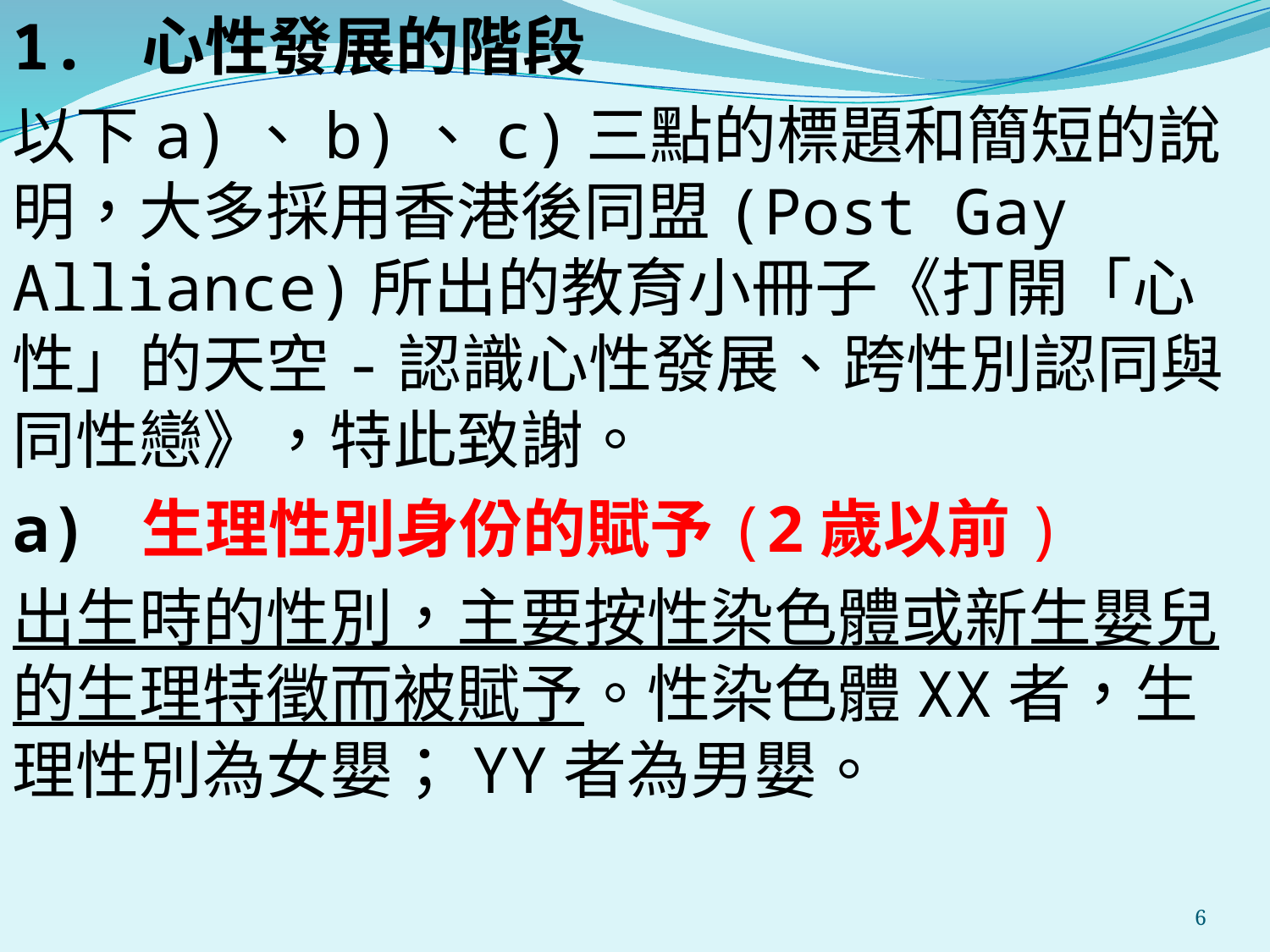

1. 心性發展的階段
以下a)、b)、c)三點的標題和簡短的說明，大多採用香港後同盟(Post Gay Alliance)所出的教育小冊子《打開「心性」的天空-認識心性發展、跨性別認同與同性戀》，特此致謝。
a) 生理性別身份的賦予(2歲以前)
出生時的性別，主要按性染色體或新生嬰兒的生理特徵而被賦予。性染色體XX者，生理性別為女嬰；YY者為男嬰。
#

6